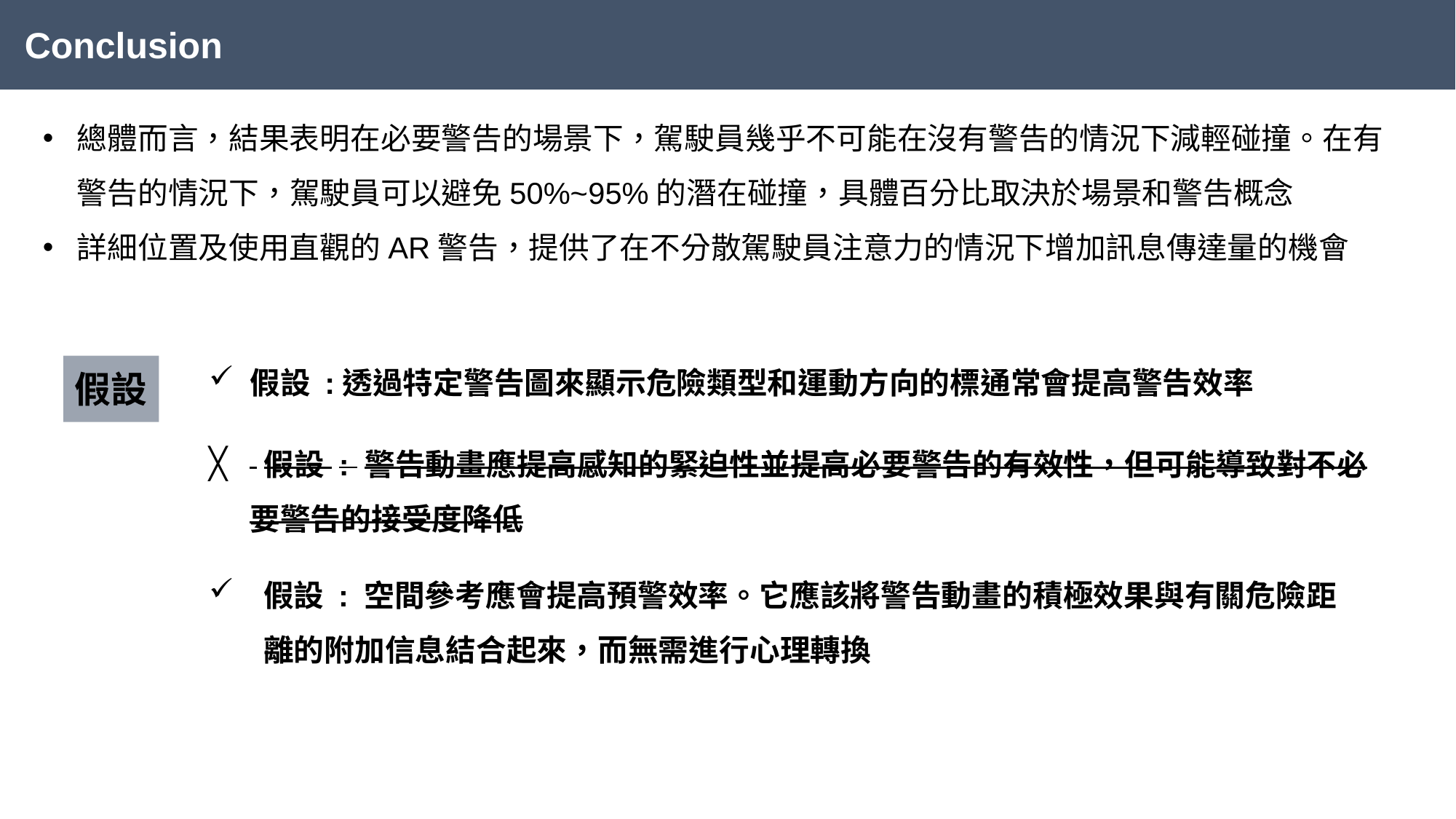

Conclusion
總體而言，結果表明在必要警告的場景下，駕駛員幾乎不可能在沒有警告的情況下減輕碰撞。在有警告的情況下，駕駛員可以避免50%~95%的潛在碰撞，具體百分比取決於場景和警告概念
詳細位置及使用直觀的AR警告，提供了在不分散駕駛員注意力的情況下增加訊息傳達量的機會

假設
假設 :透過特定警告圖來顯示危險類型和運動方向的標通常會提高警告效率
 假設 : 警告動畫應提高感知的緊迫性並提高必要警告的有效性，但可能導致對不必要警告的接受度降低
假設 : 空間參考應會提高預警效率。它應該將警告動畫的積極效果與有關危險距離的附加信息結合起來，而無需進行心理轉換